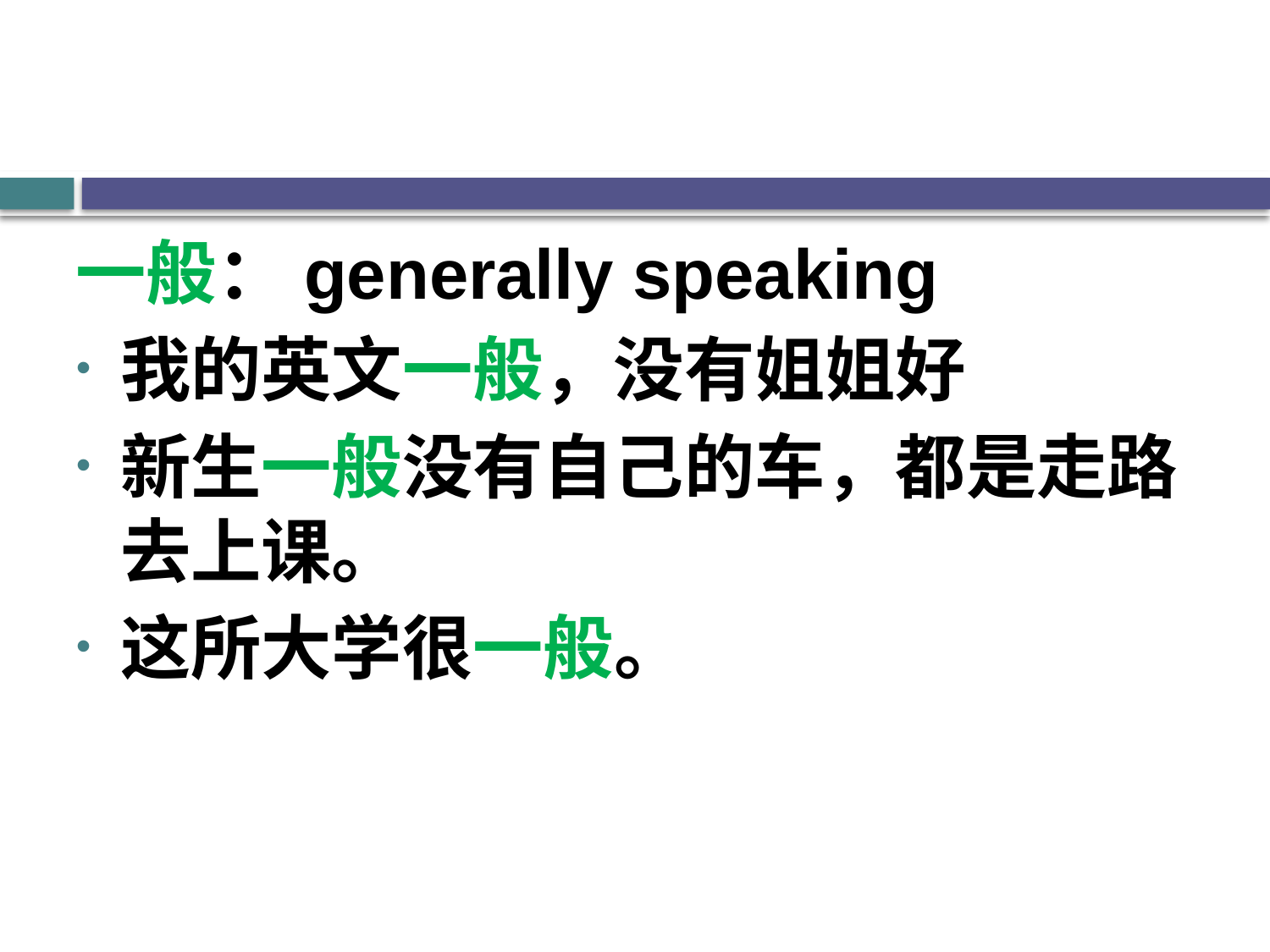

一般：generally speaking
我的英文一般，没有姐姐好
新生一般没有自己的车，都是走路去上课。
这所大学很一般。